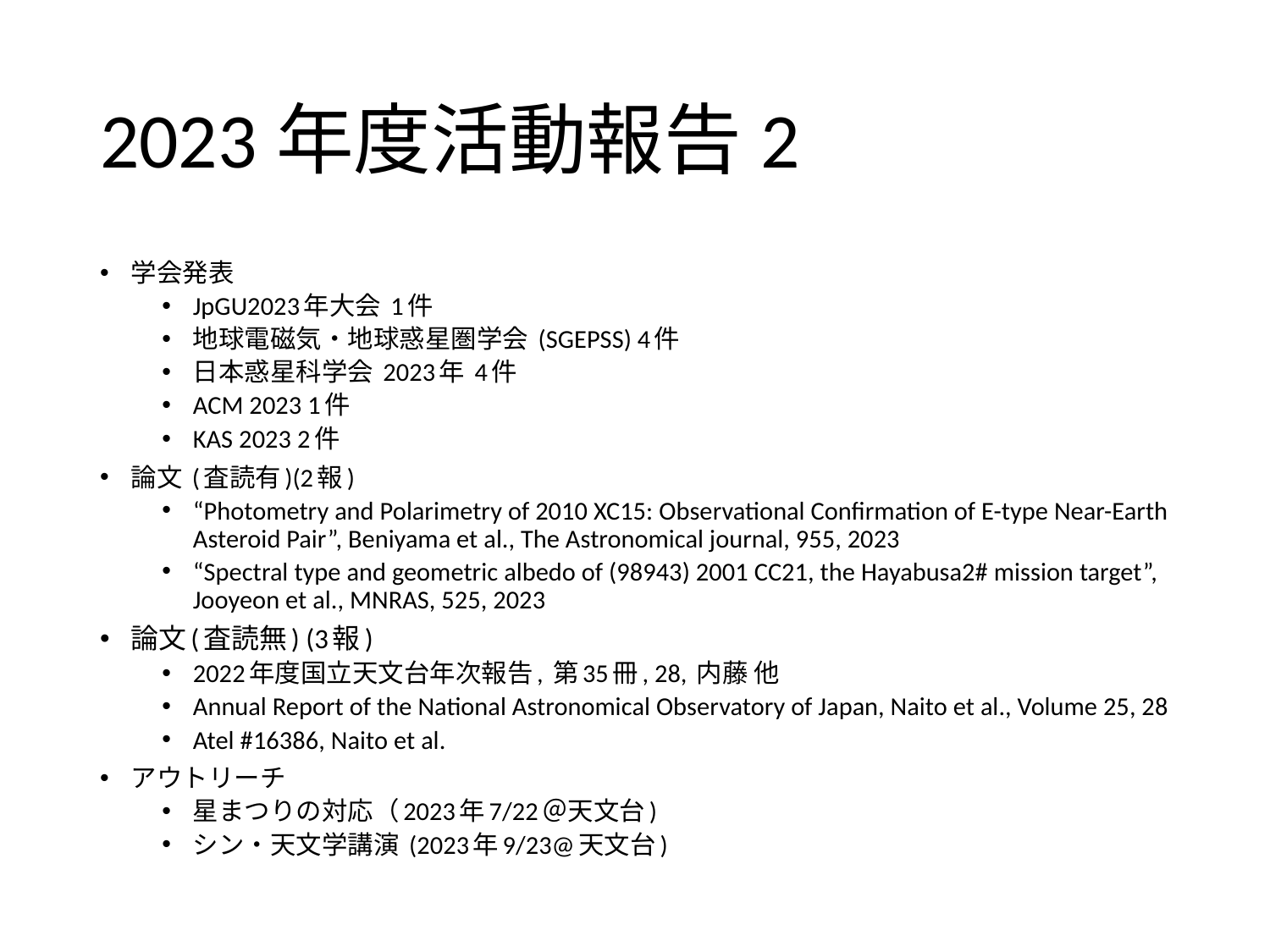

# 2023年度活動報告2
学会発表
JpGU2023年大会 1件
地球電磁気・地球惑星圏学会 (SGEPSS) 4件
日本惑星科学会 2023年 4件
ACM 2023 1件
KAS 2023 2件
論文 (査読有)(2報)
“Photometry and Polarimetry of 2010 XC15: Observational Confirmation of E-type Near-Earth Asteroid Pair”, Beniyama et al., The Astronomical journal, 955, 2023
“Spectral type and geometric albedo of (98943) 2001 CC21, the Hayabusa2# mission target”, Jooyeon et al., MNRAS, 525, 2023
論文(査読無) (3報)
2022年度国立天文台年次報告, 第35冊, 28, 内藤 他
Annual Report of the National Astronomical Observatory of Japan, Naito et al., Volume 25, 28
Atel #16386, Naito et al.
アウトリーチ
星まつりの対応（2023年7/22＠天文台)
シン・天文学講演 (2023年9/23@天文台)